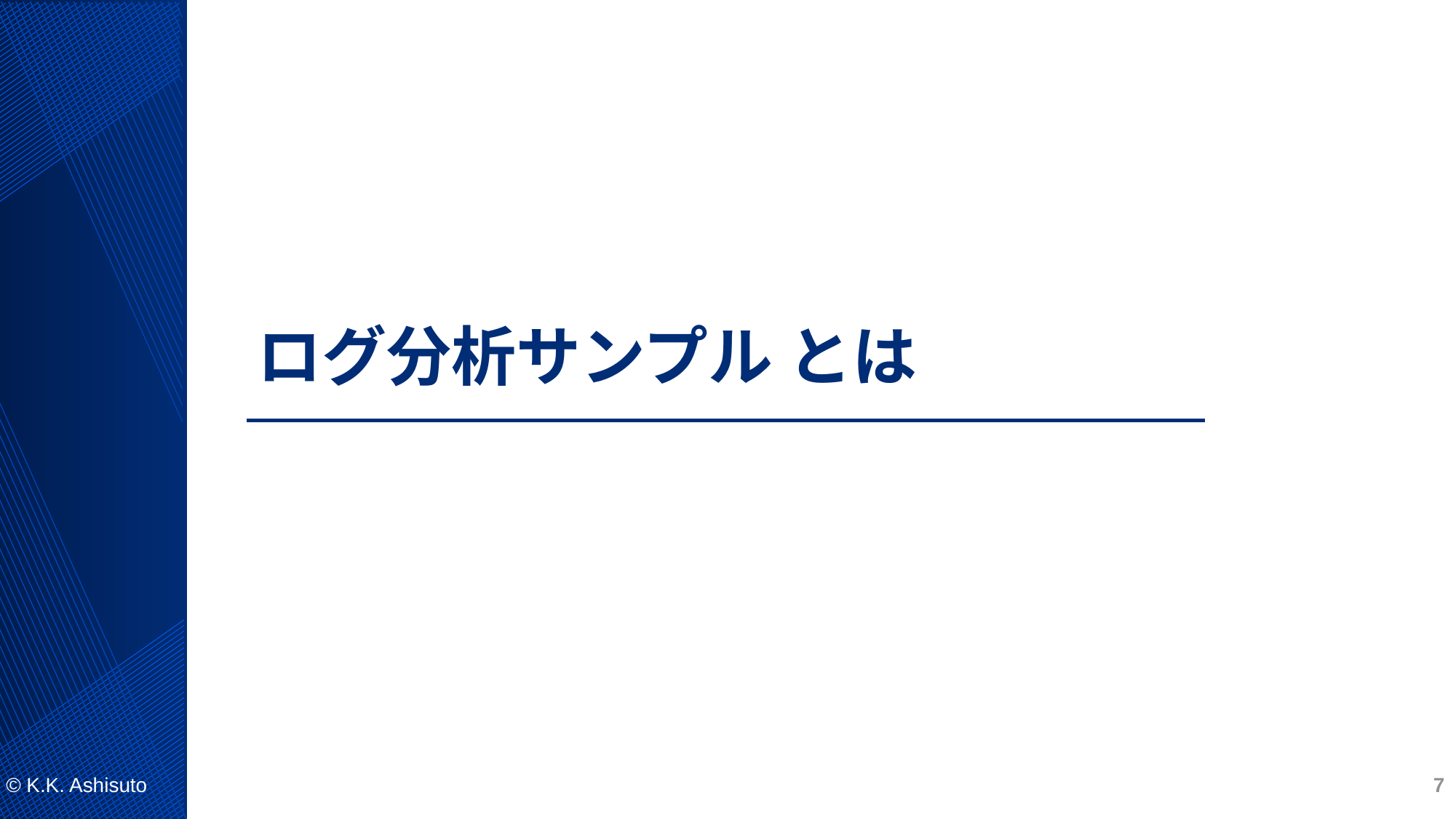

# ログ分析サンプル とは

© K.K. Ashisuto
7